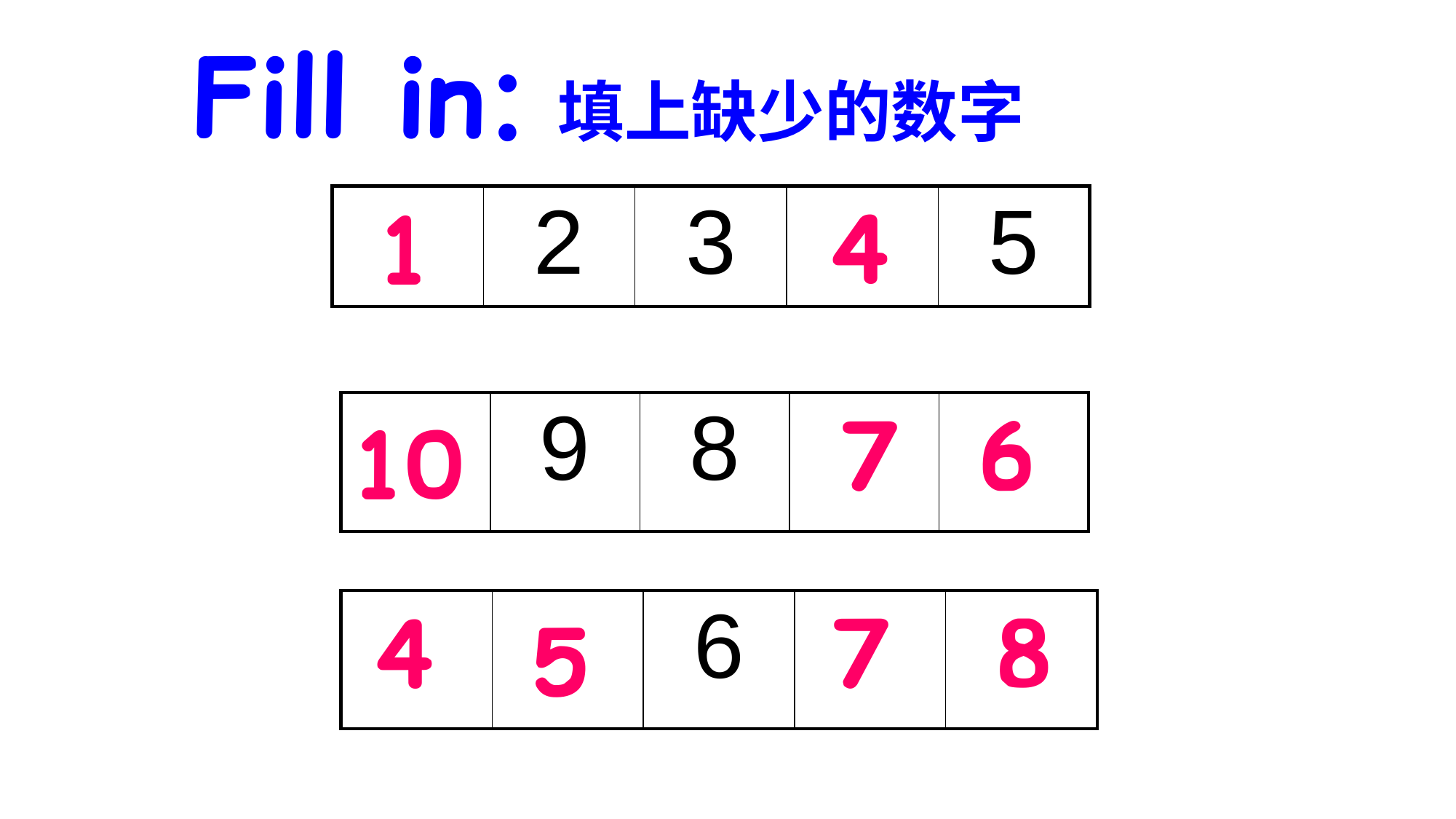

# Fill in:填上缺少的数字
|  | 2 | 3 |  | 5 |
| --- | --- | --- | --- | --- |
4
1

|  | 9 | 8 |  |  |
| --- | --- | --- | --- | --- |
7
6
10
|  |  | 6 |  |  |
| --- | --- | --- | --- | --- |
7
8
4
5